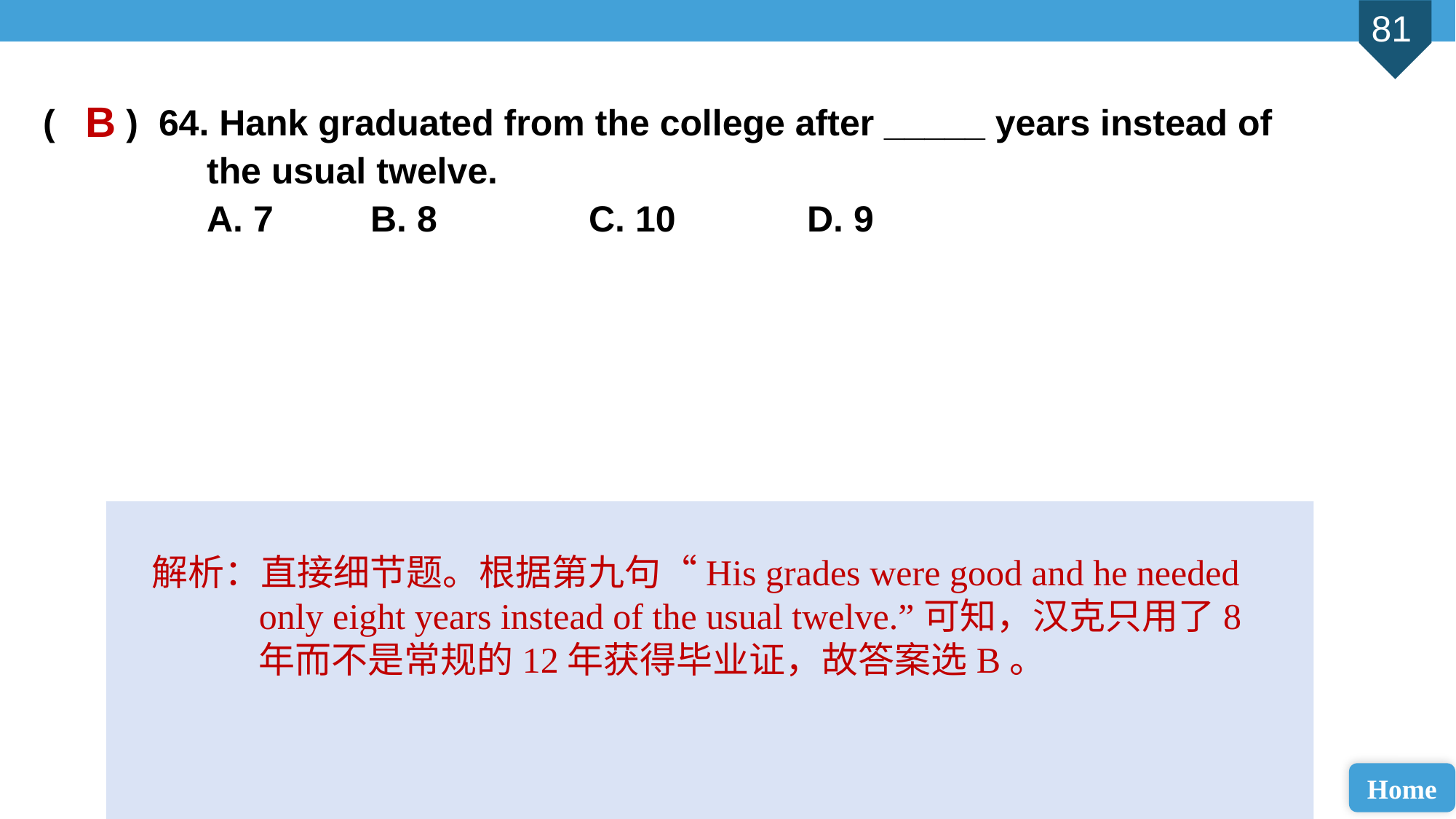

B
(       )  64. Hank graduated from the college after _____ years instead of
the usual twelve.
A. 7 	B. 8 		C. 10 		D. 9

解析：直接细节题。根据第九句“His grades were good and he needed only eight years instead of the usual twelve.”可知，汉克只用了8年而不是常规的12年获得毕业证，故答案选B。